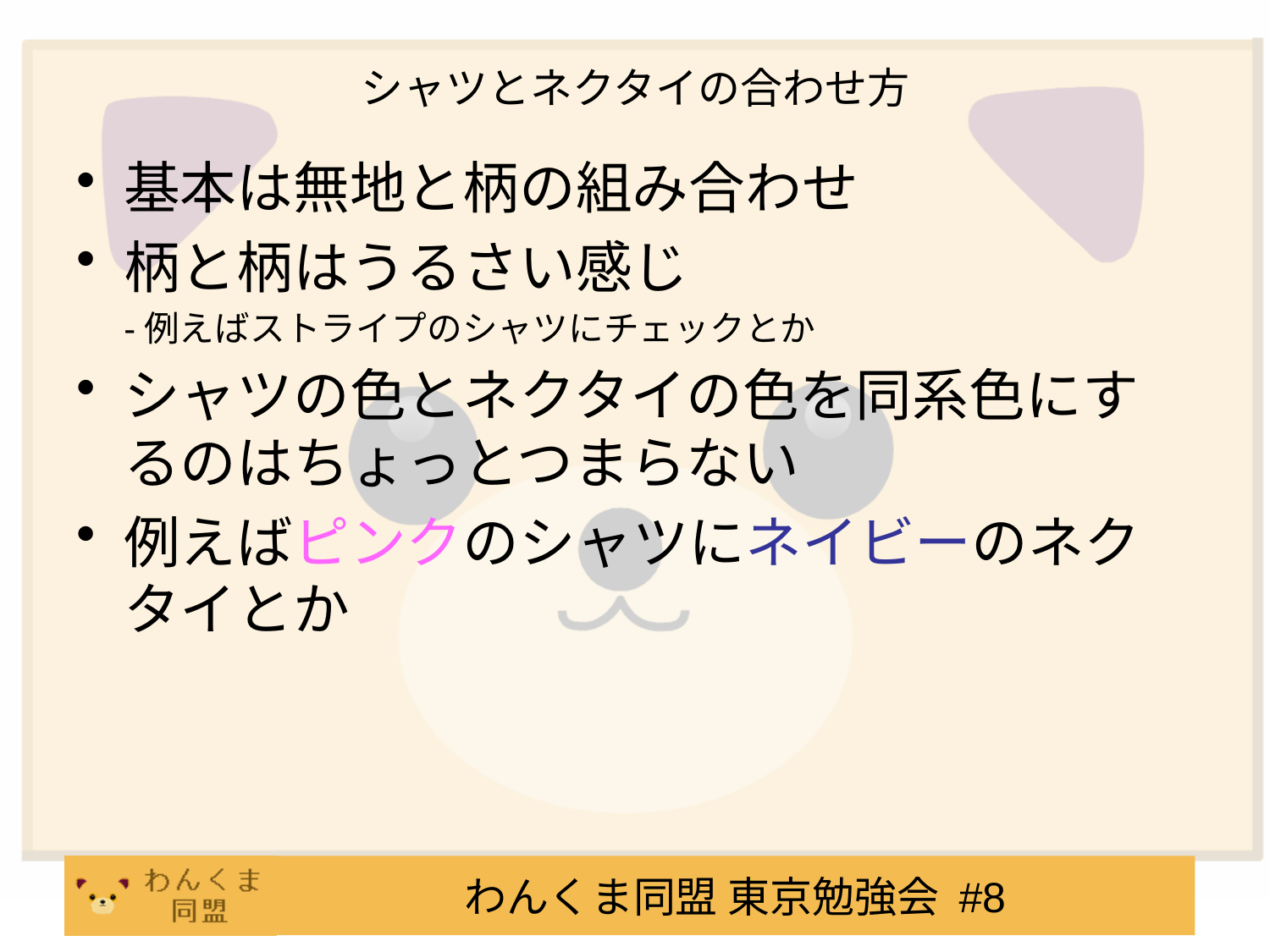

# シャツとネクタイの合わせ方
基本は無地と柄の組み合わせ
柄と柄はうるさい感じ
	-例えばストライプのシャツにチェックとか
シャツの色とネクタイの色を同系色にするのはちょっとつまらない
例えばピンクのシャツにネイビーのネクタイとか